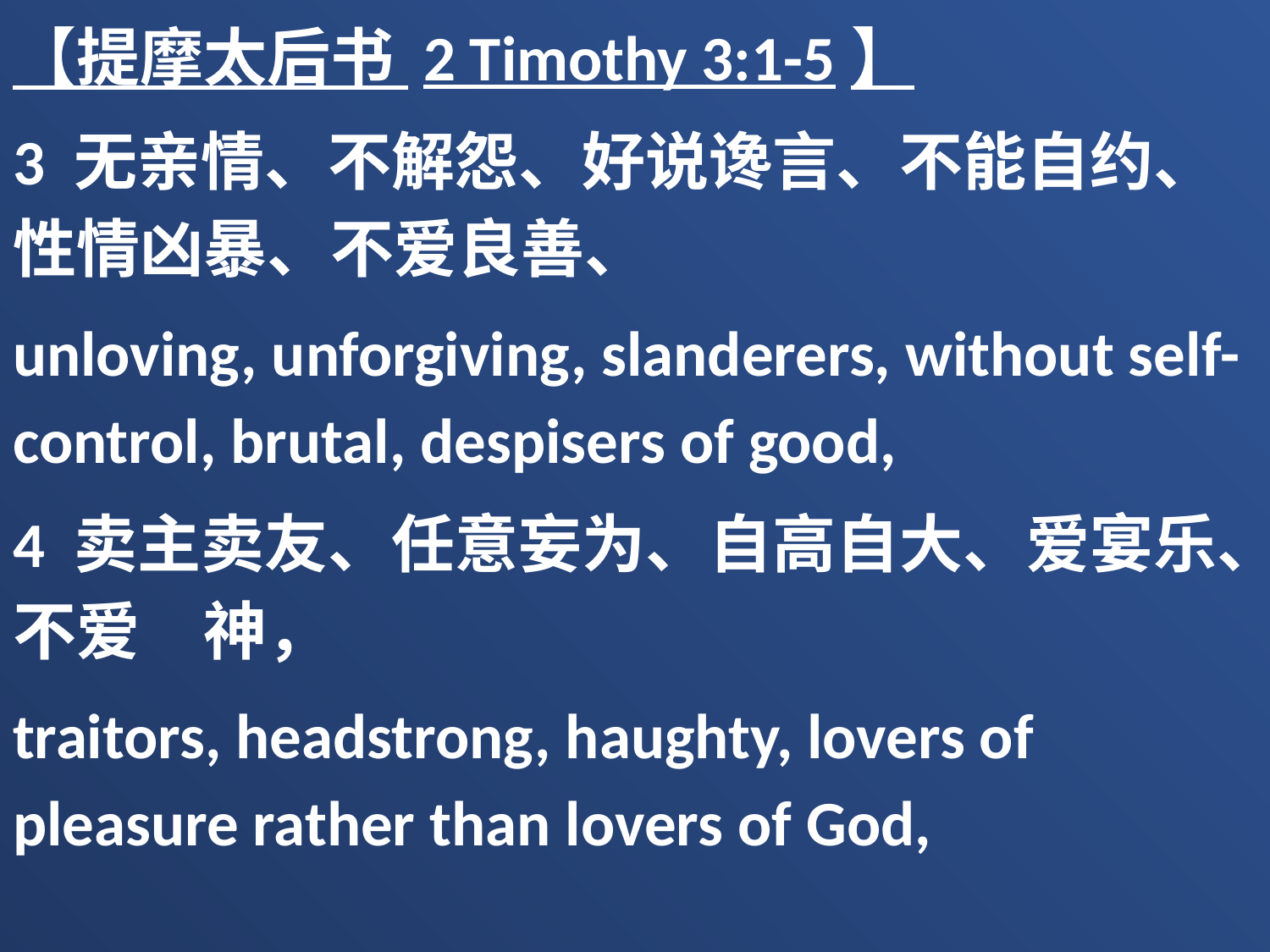

【提摩太后书 2 Timothy 3:1-5】
3 无亲情、不解怨、好说谗言、不能自约、性情凶暴、不爱良善、
unloving, unforgiving, slanderers, without self-control, brutal, despisers of good,
4 卖主卖友、任意妄为、自高自大、爱宴乐、不爱　神，
traitors, headstrong, haughty, lovers of pleasure rather than lovers of God,